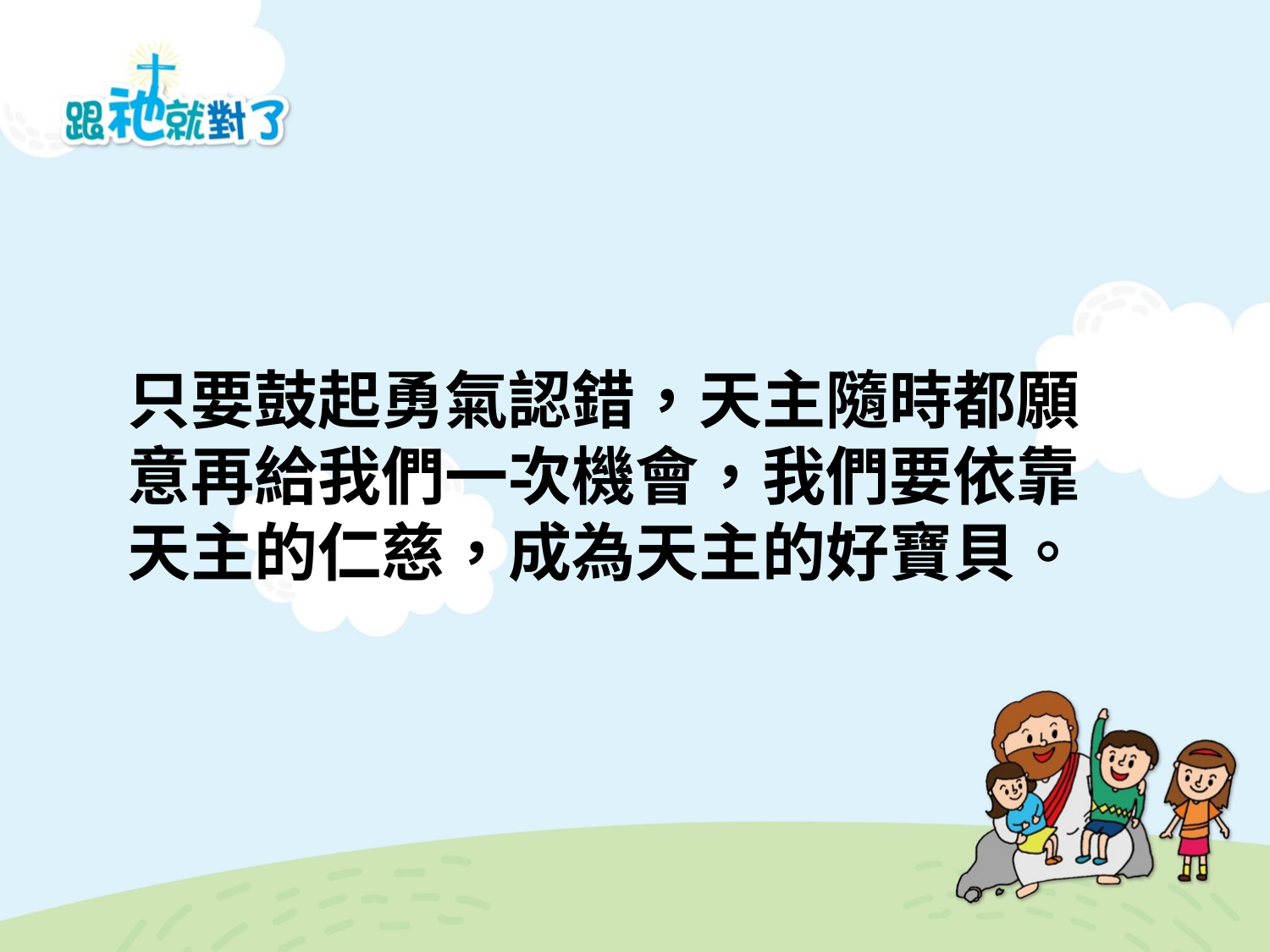

只要鼓起勇氣認錯，天主隨時都願意再給我們一次機會，我們要依靠天主的仁慈，成為天主的好寶貝。